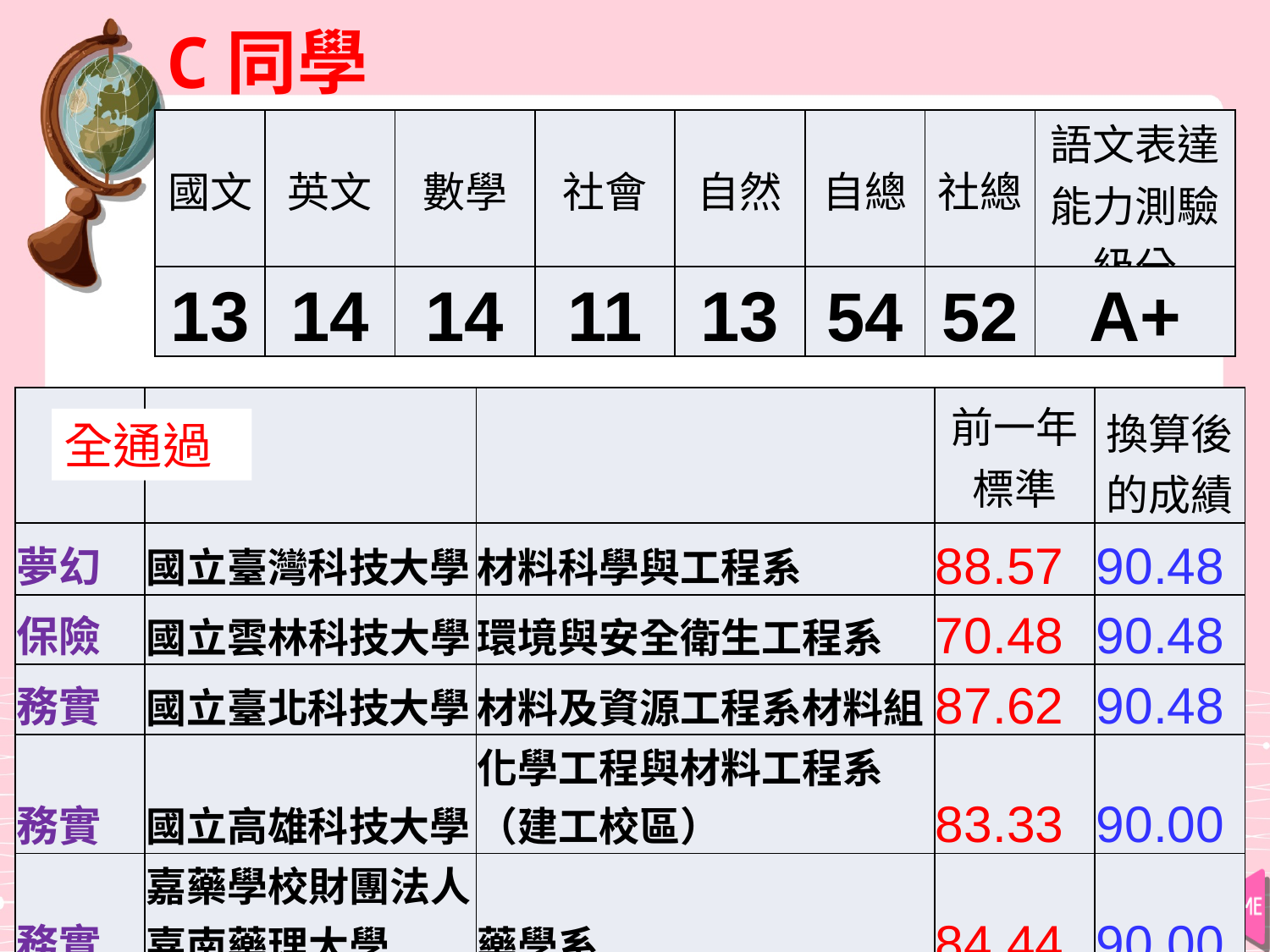

C同學
| 國文 | 英文 | 數學 | 社會 | 自然 | 自總 | 社總 | 語文表達能力測驗級分 |
| --- | --- | --- | --- | --- | --- | --- | --- |
| 13 | 14 | 14 | 11 | 13 | 54 | 52 | A+ |
|  |  |  | 前一年 標準 | 換算後 的成績 |
| --- | --- | --- | --- | --- |
| 夢幻 | 國立臺灣科技大學 | 材料科學與工程系 | 88.57 | 90.48 |
| 保險 | 國立雲林科技大學 | 環境與安全衛生工程系 | 70.48 | 90.48 |
| 務實 | 國立臺北科技大學 | 材料及資源工程系材料組 | 87.62 | 90.48 |
| 務實 | 國立高雄科技大學 | 化學工程與材料工程系 （建工校區） | 83.33 | 90.00 |
| 務實 | 嘉藥學校財團法人嘉南藥理大學 | 藥學系 | 84.44 | 90.00 |
全通過